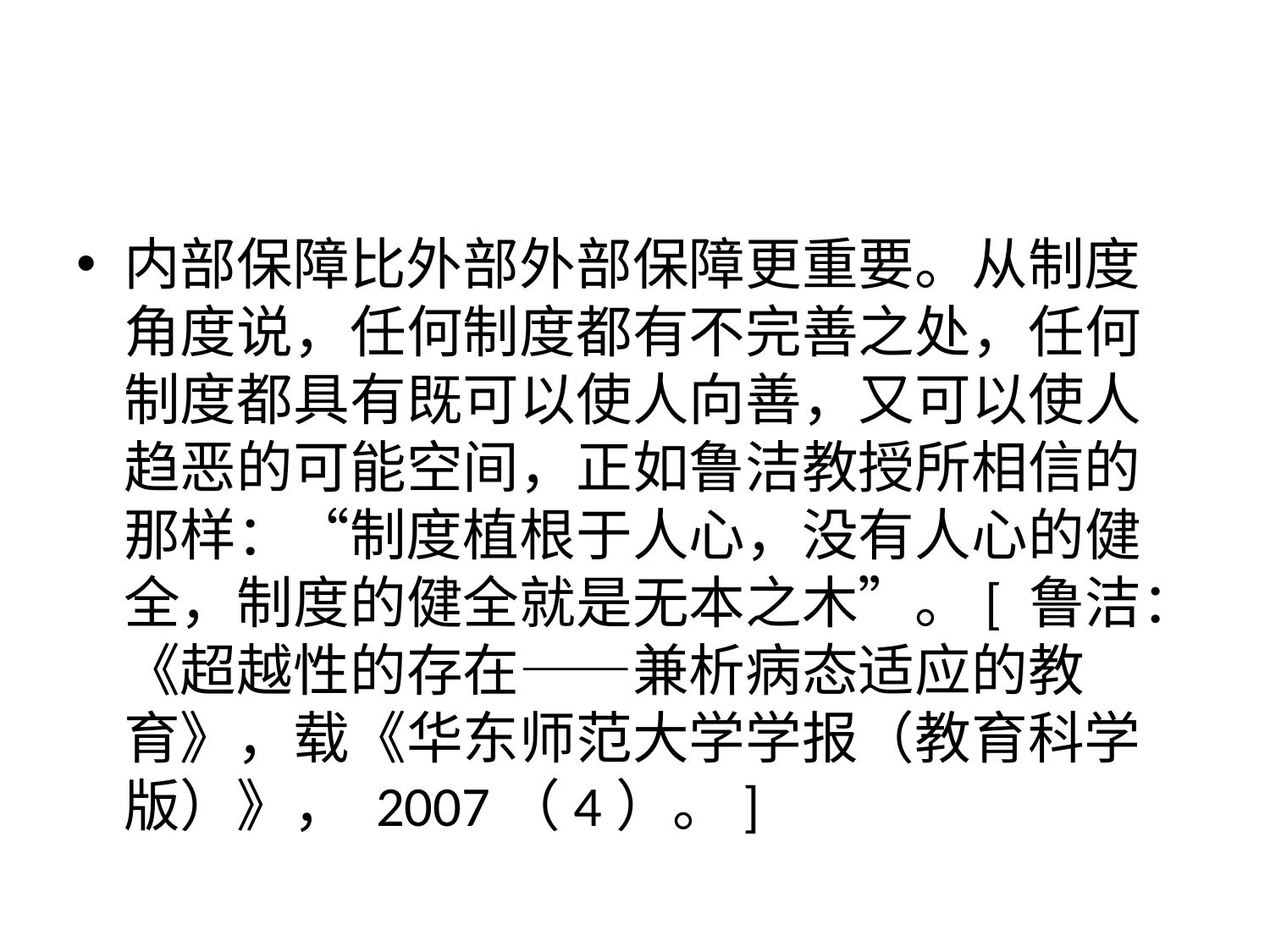

#
内部保障比外部外部保障更重要。从制度角度说，任何制度都有不完善之处，任何制度都具有既可以使人向善，又可以使人趋恶的可能空间，正如鲁洁教授所相信的那样：“制度植根于人心，没有人心的健全，制度的健全就是无本之木”。[ 鲁洁：《超越性的存在——兼析病态适应的教育》，载《华东师范大学学报（教育科学版）》， 2007（4）。]